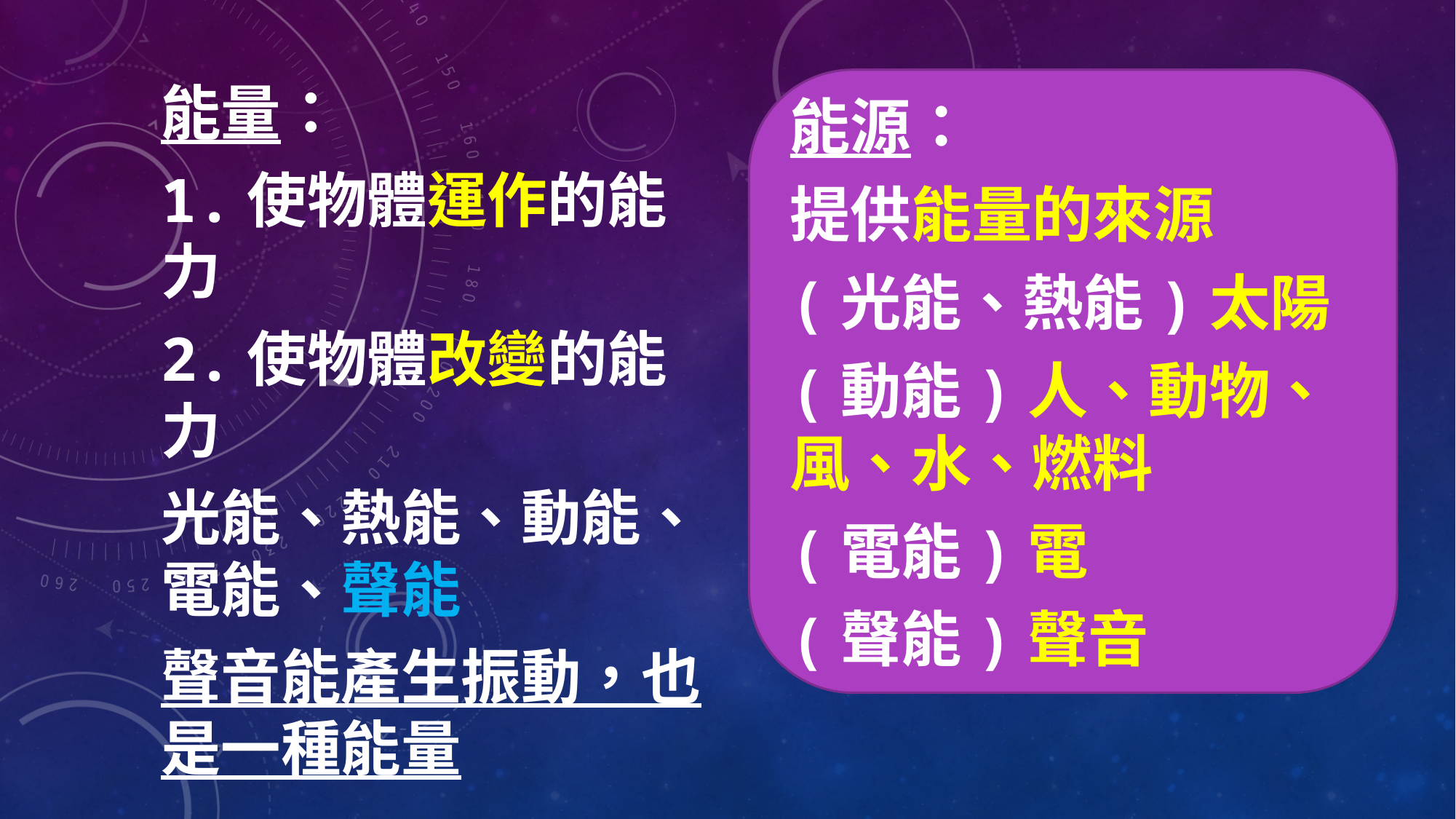

能量：
1.使物體運作的能力
2.使物體改變的能力
光能、熱能、動能、電能、聲能
聲音能產生振動，也是一種能量

能源：
提供能量的來源
(光能、熱能)太陽
(動能)人、動物、風、水、燃料
(電能)電
(聲能)聲音